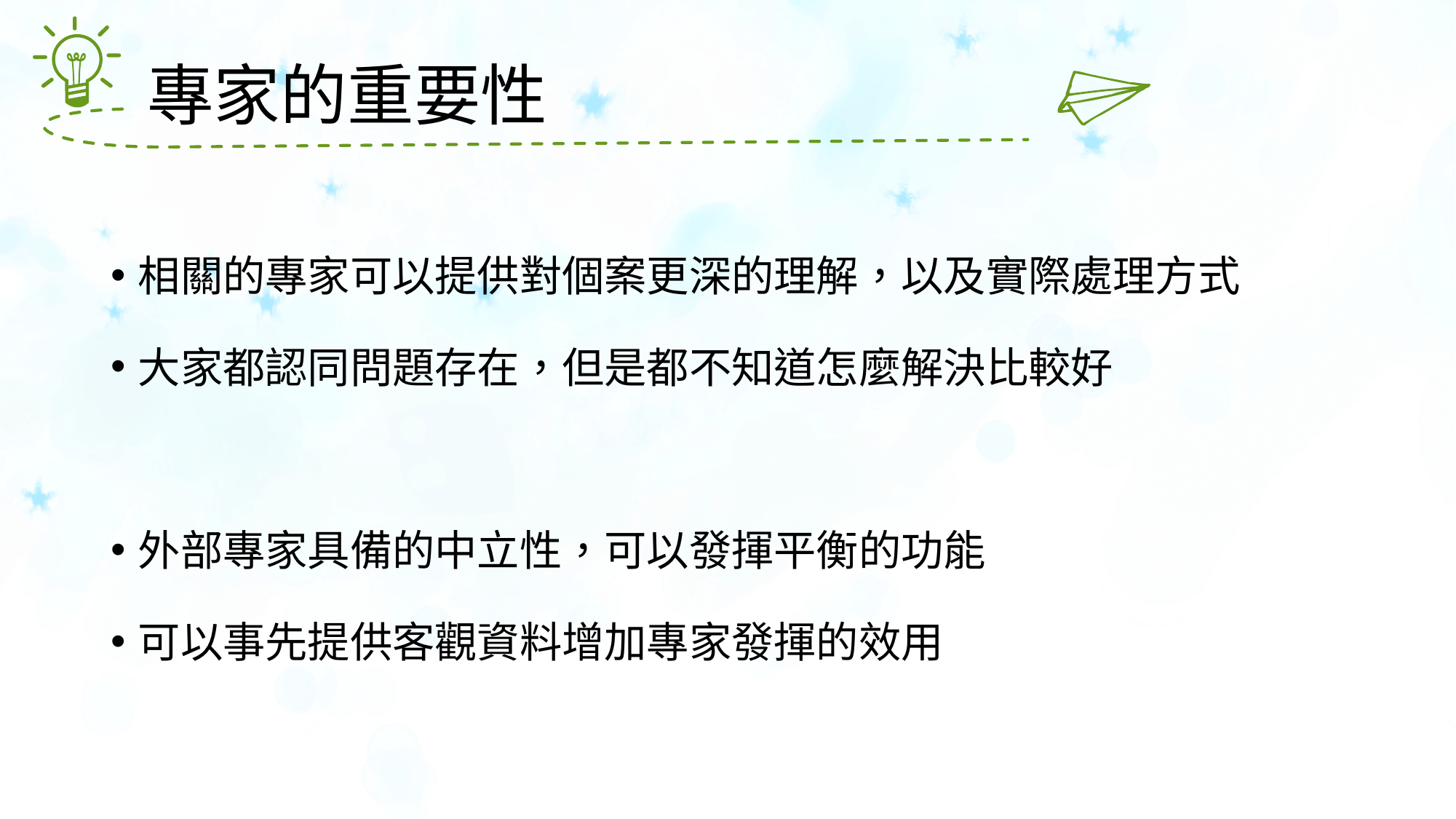

# 專家的重要性
相關的專家可以提供對個案更深的理解，以及實際處理方式
大家都認同問題存在，但是都不知道怎麼解決比較好

外部專家具備的中立性，可以發揮平衡的功能
可以事先提供客觀資料增加專家發揮的效用